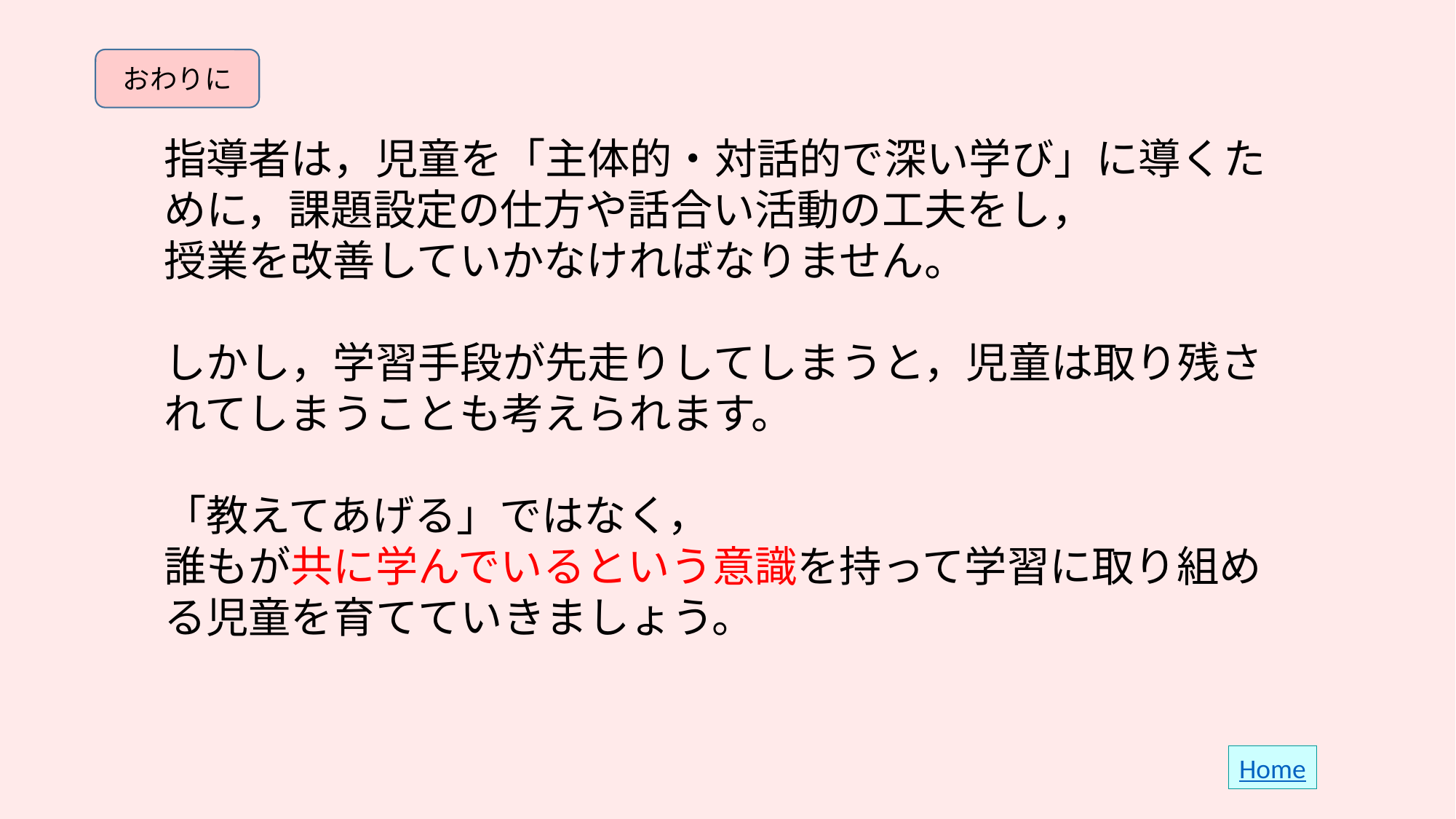

おわりに
指導者は，児童を「主体的・対話的で深い学び」に導くために，課題設定の仕方や話合い活動の工夫をし，
授業を改善していかなければなりません。

しかし，学習手段が先走りしてしまうと，児童は取り残されてしまうことも考えられます。

「教えてあげる」ではなく，
誰もが共に学んでいるという意識を持って学習に取り組める児童を育てていきましょう。
Home